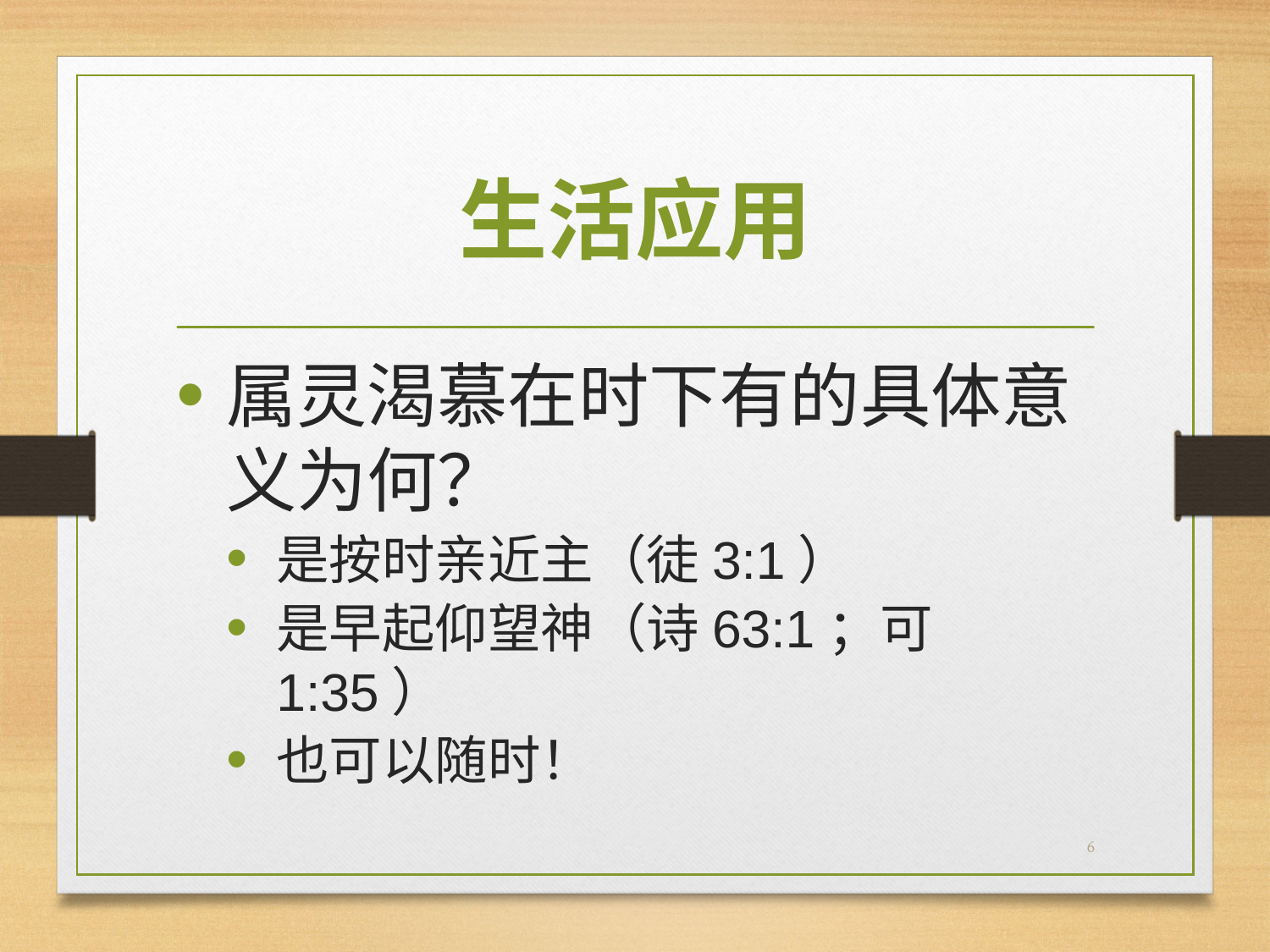

# 生活应用
属灵渴慕在时下有的具体意义为何？
是按时亲近主（徒3:1）
是早起仰望神（诗63:1；可1:35）
也可以随时！
6